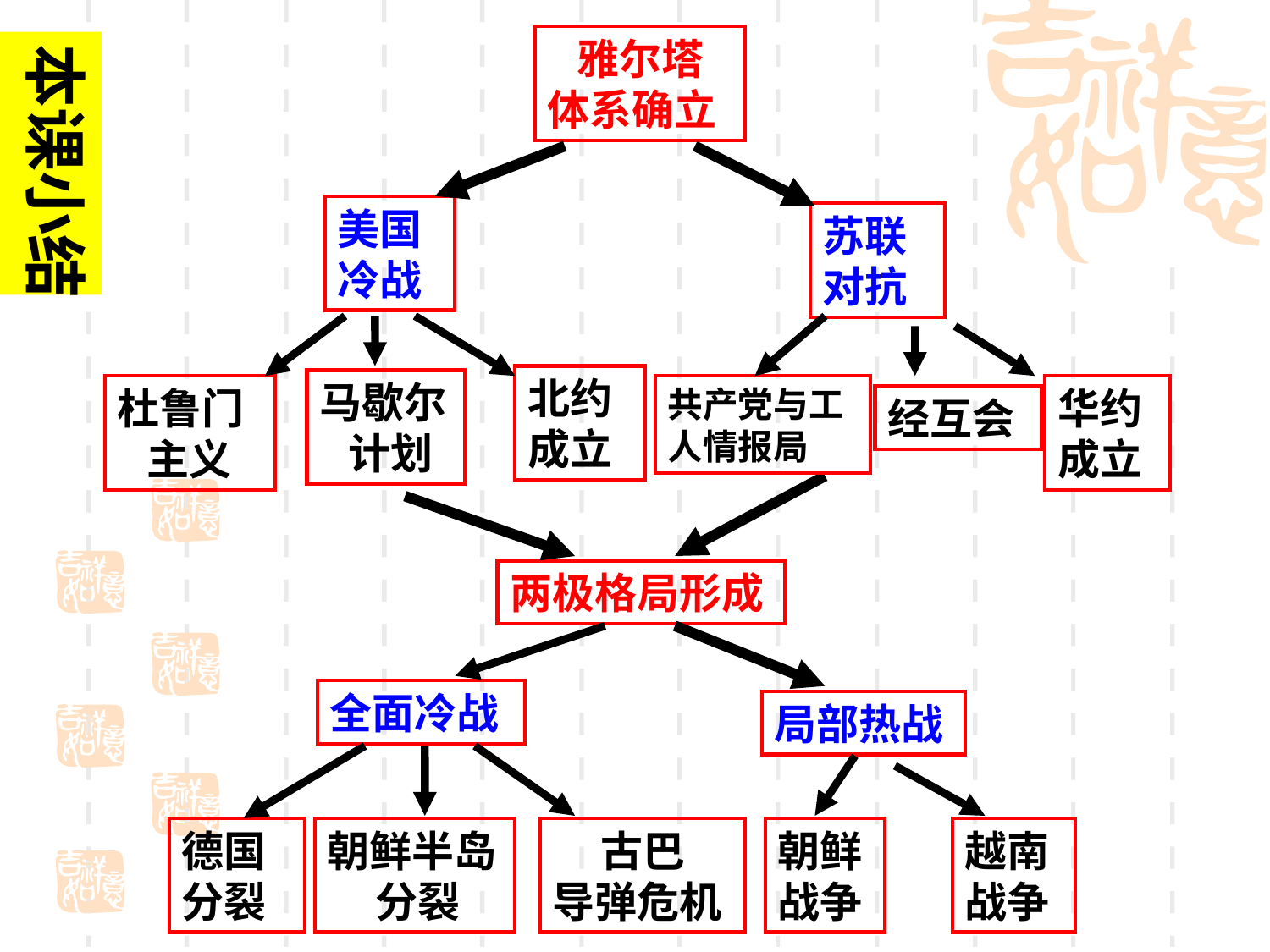

雅尔塔
体系确立
本课小结

美国
冷战
苏联
对抗

北约
成立
马歇尔
  计划
杜鲁门
  主义
共产党与工人情报局
华约
成立
经互会

两极格局形成

全面冷战
局部热战

德国
分裂
朝鲜半岛
    分裂
    古巴
导弹危机
朝鲜
战争
越南
战争